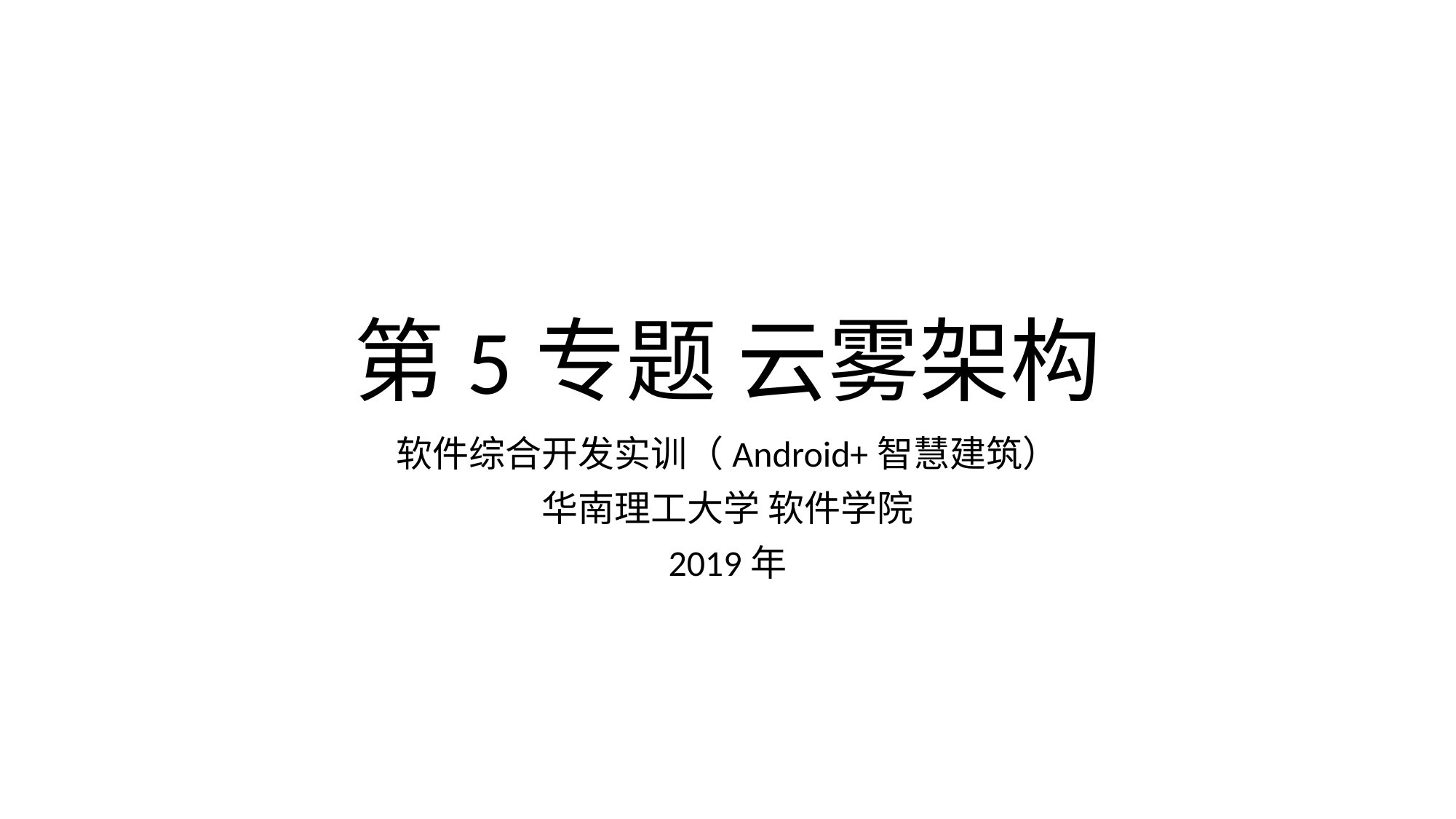

# 第5专题 云雾架构
软件综合开发实训（Android+智慧建筑）
华南理工大学 软件学院
2019年